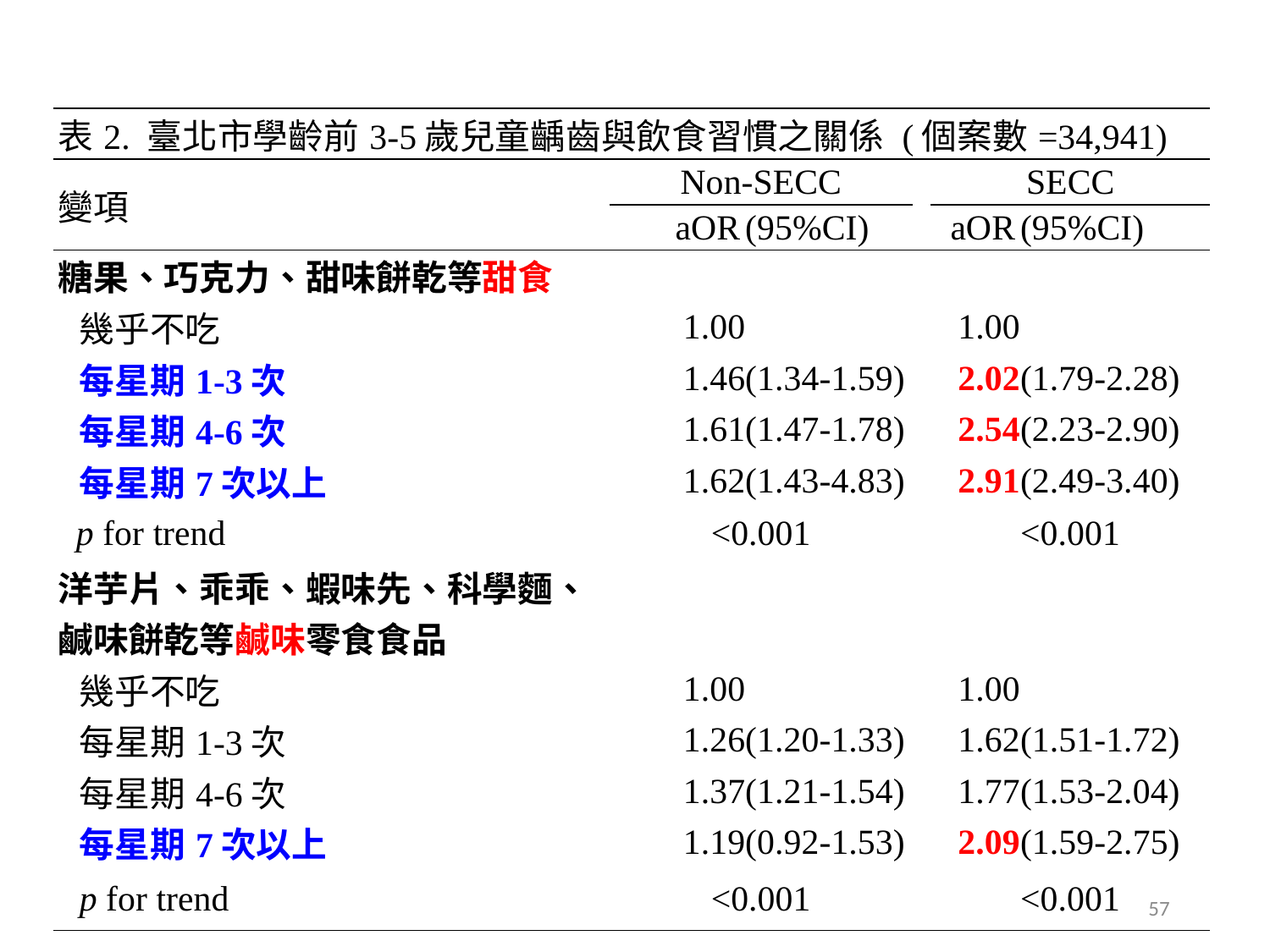

| 表2. 臺北市學齡前3-5歲兒童齲齒與飲食習慣之關係 (個案數=34,941) |  |  |  |  |  |
| --- | --- | --- | --- | --- | --- |
| 變項 | Non-SECC |  |  | SECC |  |
|  | aOR | (95%CI) |  | aOR | (95%CI) |
| 糖果、巧克力、甜味餅乾等甜食 |  |  |  |  |  |
| 幾乎不吃 | 1.00 |  |  | 1.00 |  |
| 每星期1-3次 | 1.46 | (1.34-1.59) |  | 2.02 | (1.79-2.28) |
| 每星期4-6次 | 1.61 | (1.47-1.78) |  | 2.54 | (2.23-2.90) |
| 每星期7次以上 | 1.62 | (1.43-4.83) |  | 2.91 | (2.49-3.40) |
| p for trend | <0.001 |  |  | <0.001 |  |
| 洋芋片、乖乖、蝦味先、科學麵、鹹味餅乾等鹹味零食食品 |  |  |  |  |  |
| 幾乎不吃 | 1.00 |  |  | 1.00 |  |
| 每星期1-3次 | 1.26 | (1.20-1.33) |  | 1.62 | (1.51-1.72) |
| 每星期4-6次 | 1.37 | (1.21-1.54) |  | 1.77 | (1.53-2.04) |
| 每星期7次以上 | 1.19 | (0.92-1.53) |  | 2.09 | (1.59-2.75) |
| p for trend | <0.001 |  |  | <0.001 |  |
57